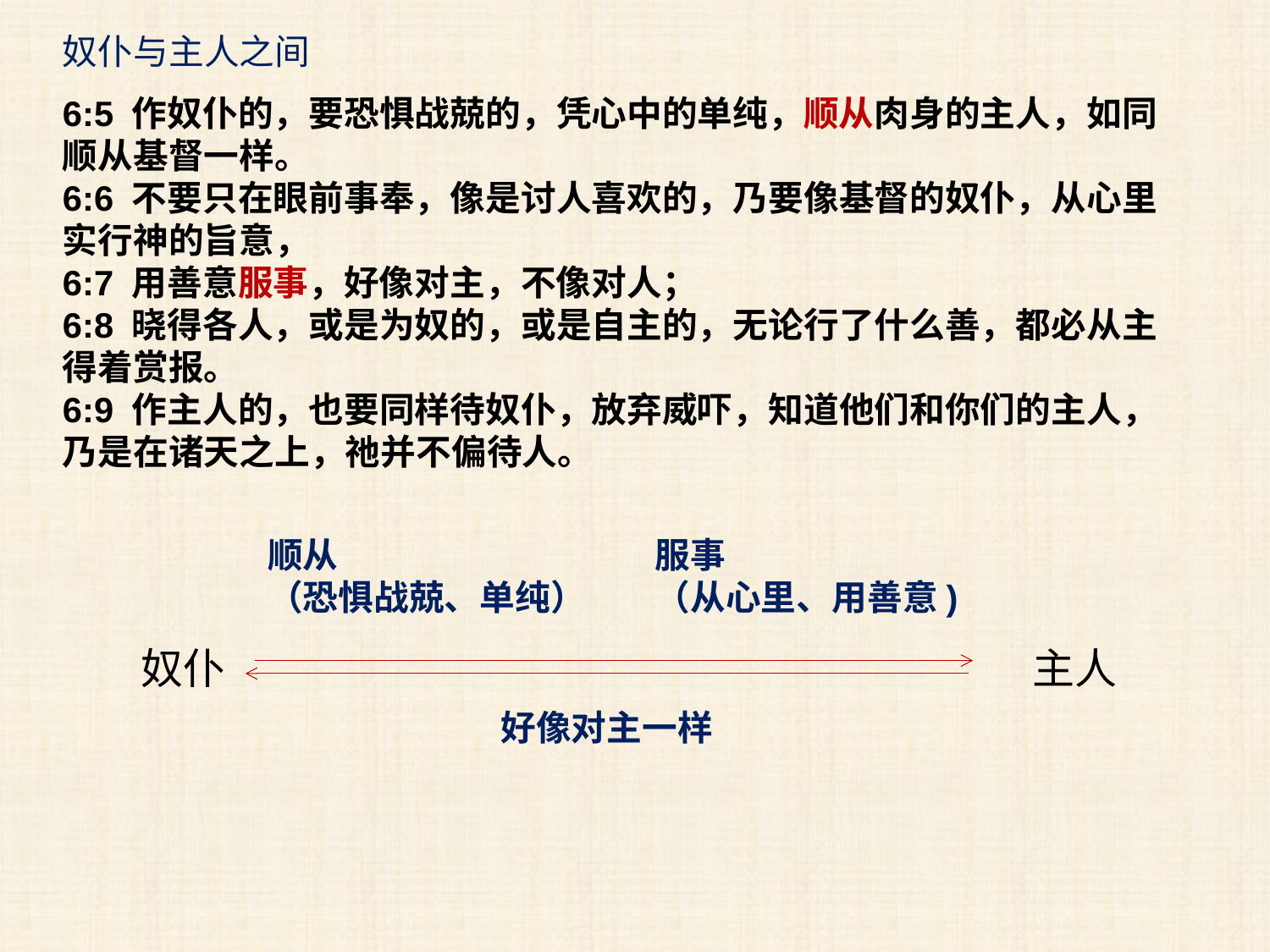

奴仆与主人之间
6:5 作奴仆的，要恐惧战兢的，凭心中的单纯，顺从肉身的主人，如同顺从基督一样。
6:6 不要只在眼前事奉，像是讨人喜欢的，乃要像基督的奴仆，从心里实行神的旨意，
6:7 用善意服事，好像对主，不像对人；
6:8 晓得各人，或是为奴的，或是自主的，无论行了什么善，都必从主得着赏报。
6:9 作主人的，也要同样待奴仆，放弃威吓，知道他们和你们的主人，乃是在诸天之上，祂并不偏待人。
顺从
（恐惧战兢、单纯）
服事
（从心里、用善意)
奴仆
主人
好像对主一样